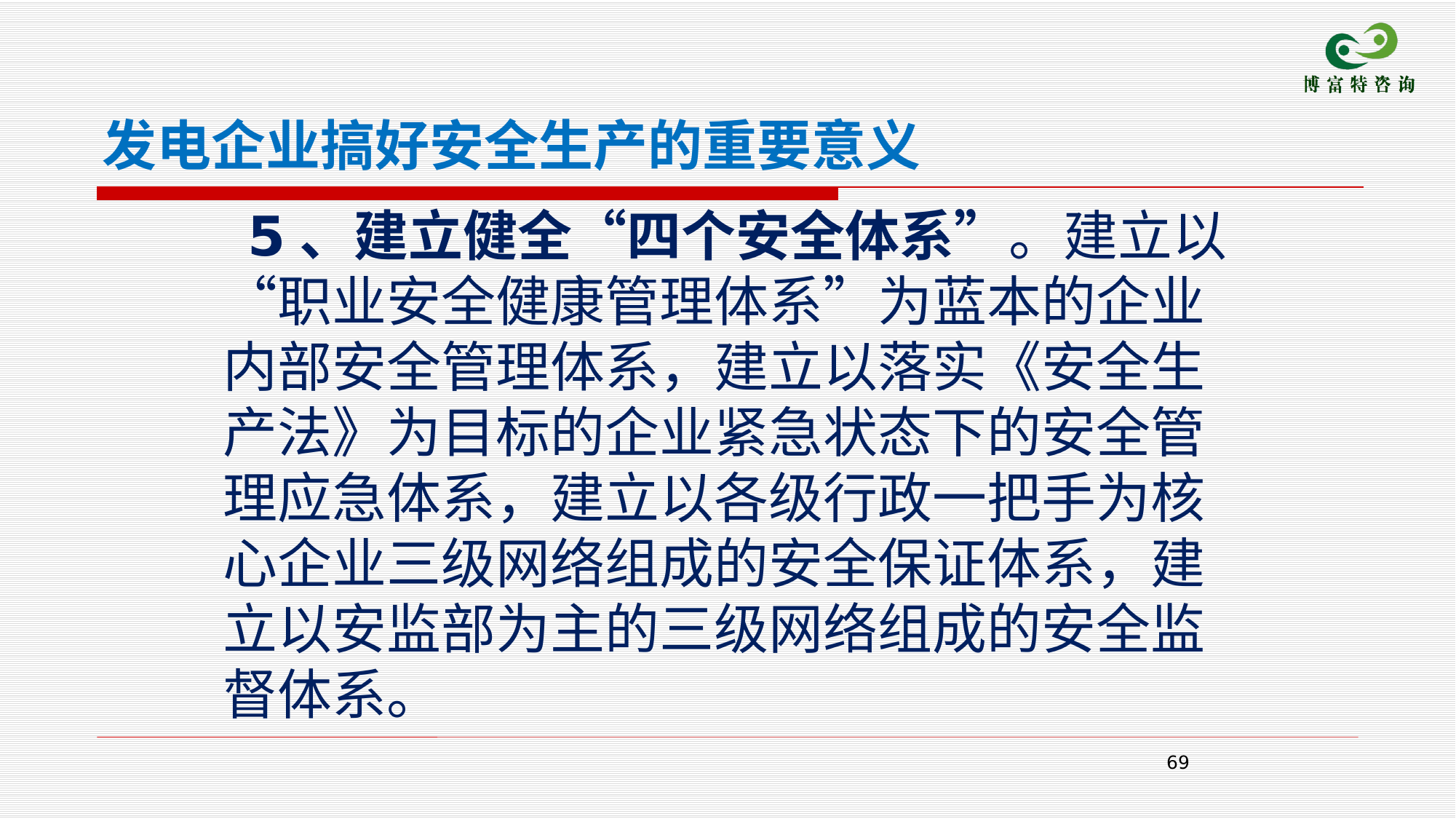

发电企业搞好安全生产的重要意义
      5、建立健全“四个安全体系”。建立以“职业安全健康管理体系”为蓝本的企业内部安全管理体系，建立以落实《安全生产法》为目标的企业紧急状态下的安全管理应急体系，建立以各级行政一把手为核心企业三级网络组成的安全保证体系，建立以安监部为主的三级网络组成的安全监督体系。

69